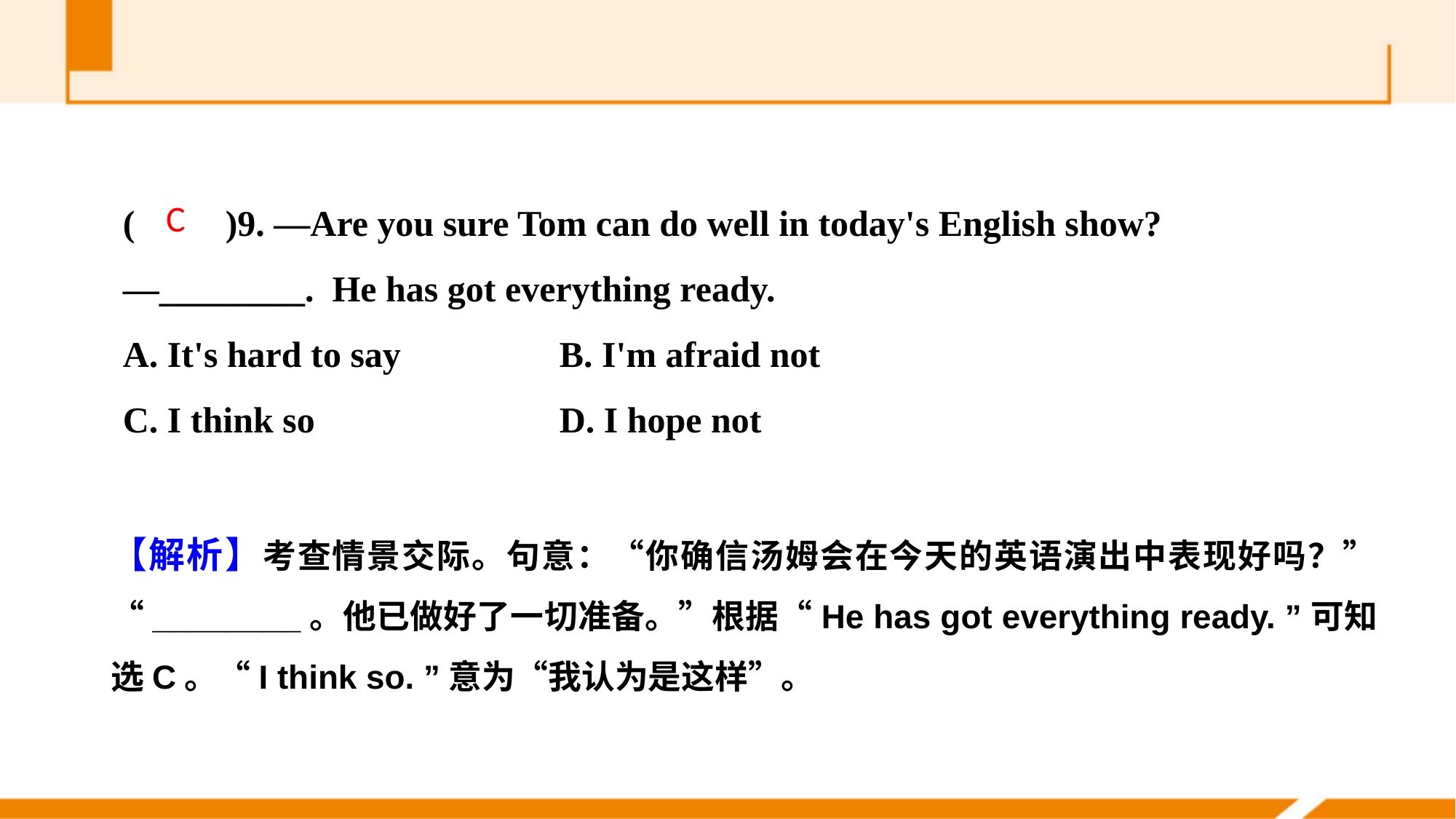

(　　)9. —Are you sure Tom can do well in today's English show?
—________.  He has got everything ready.
A. It's hard to say		B. I'm afraid not
C. I think so			D. I hope not
C
【解析】考查情景交际。句意：“你确信汤姆会在今天的英语演出中表现好吗？”“________。他已做好了一切准备。”根据“He has got everything ready. ”可知选C。“I think so. ”意为“我认为是这样”。